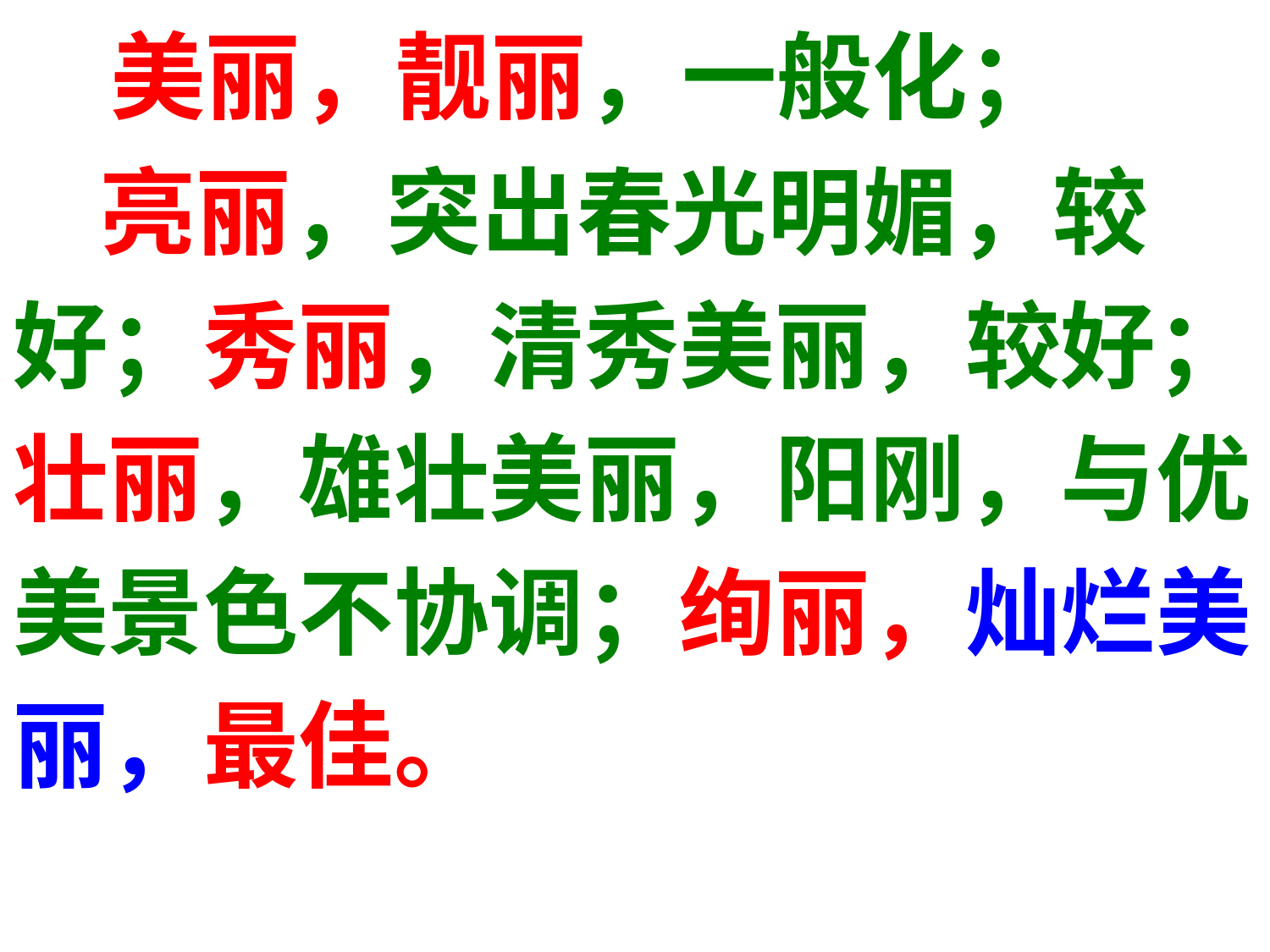

美丽，靓丽，一般化；
   亮丽，突出春光明媚，较
好；秀丽，清秀美丽，较好；
壮丽，雄壮美丽，阳刚，与优
美景色不协调；绚丽，灿烂美
丽，最佳。